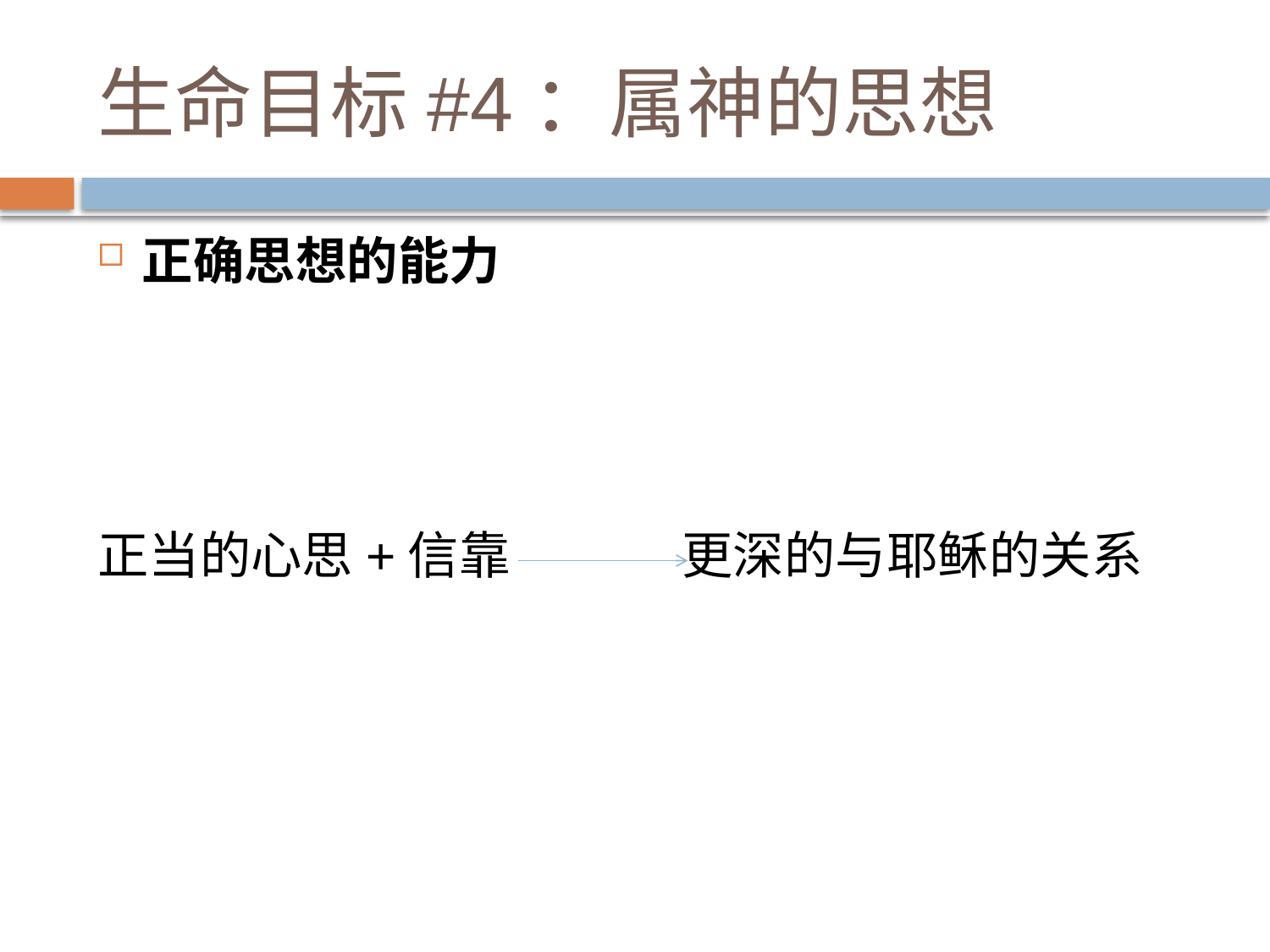

# 生命目标#4：属神的思想
正确思想的能力

正当的心思+信靠               更深的与耶稣的关系